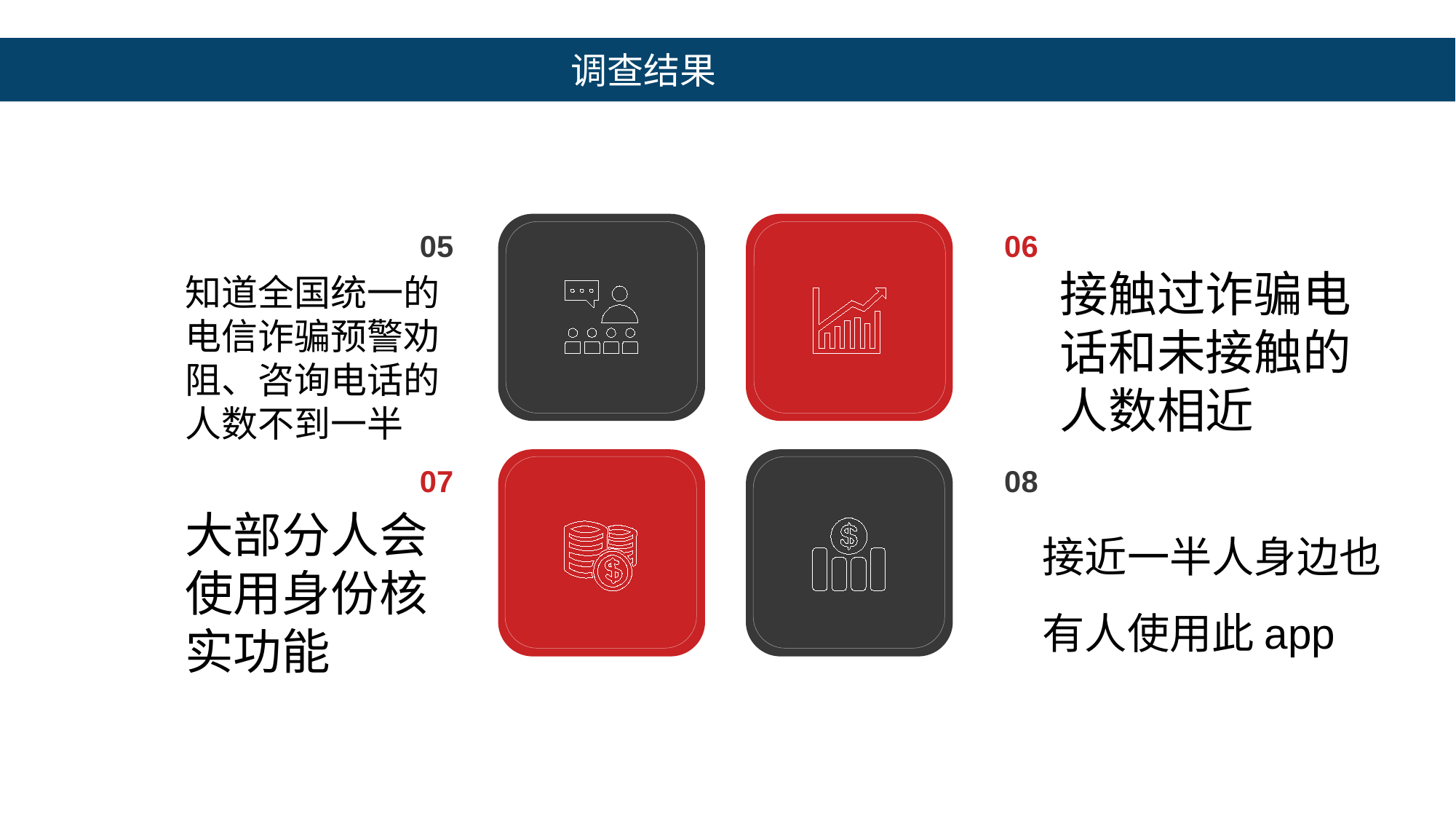

调查结果

05
06
接触过诈骗电话和未接触的人数相近
知道全国统一的电信诈骗预警劝阻、咨询电话的人数不到一半

07
08
接近一半人身边也有人使用此app
大部分人会使用身份核实功能